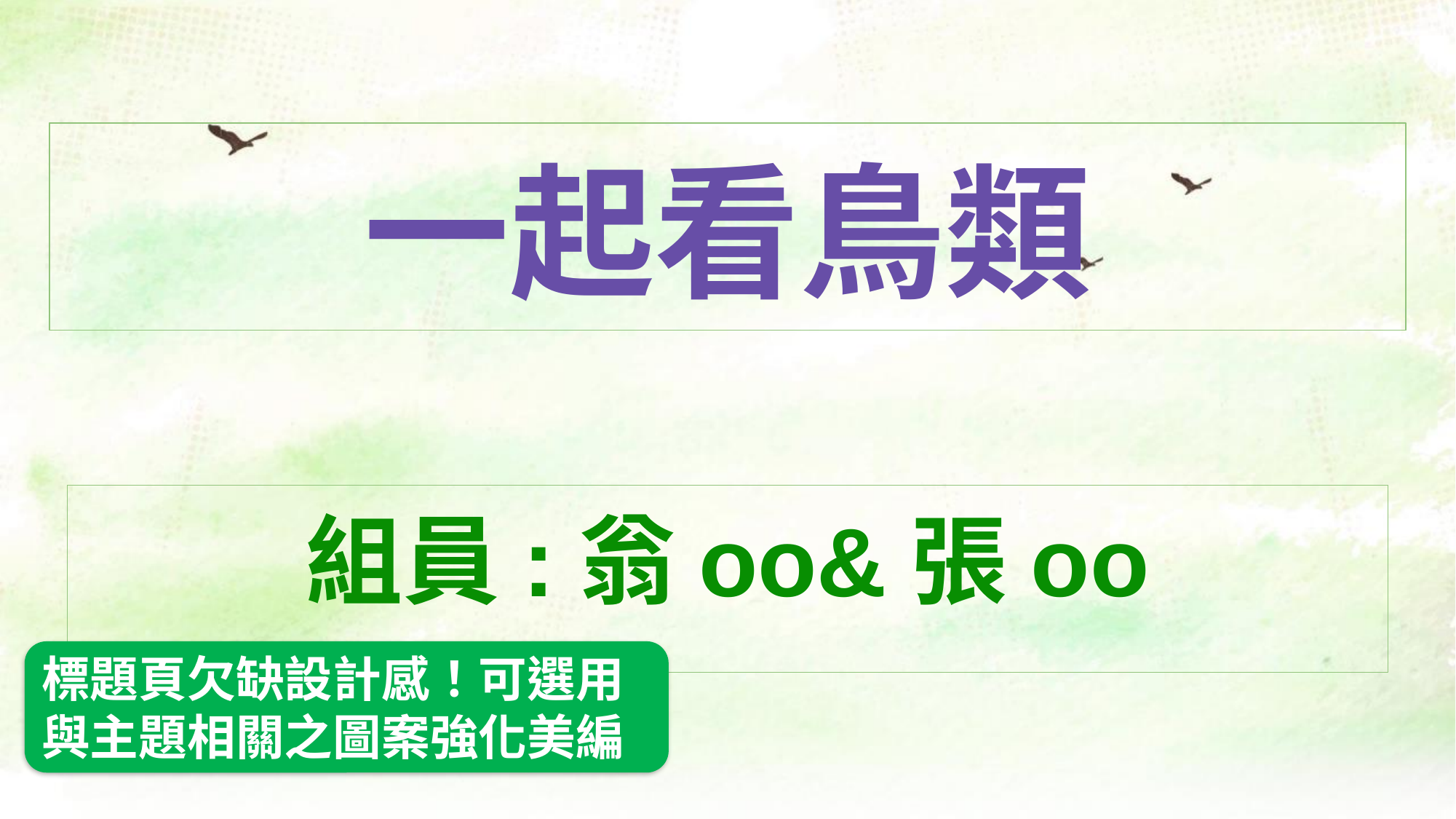

# 一起看鳥類
組員:翁oo&張oo
標題頁欠缺設計感！可選用與主題相關之圖案強化美編